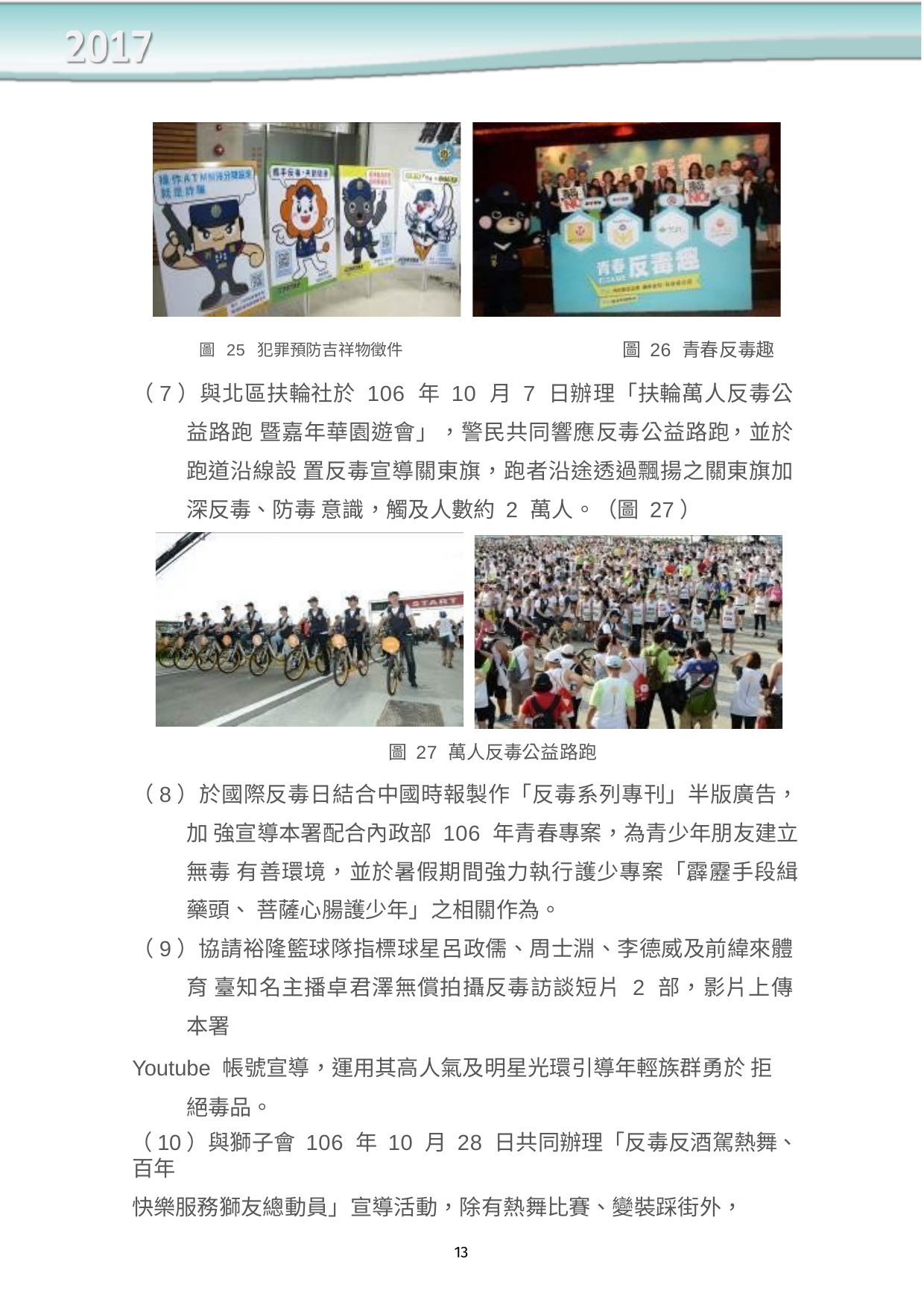

圖 25 犯罪預防吉祥物徵件	圖 26 青春反毒趣
（7）與北區扶輪社於 106 年 10 月 7 日辦理「扶輪萬人反毒公益路跑 暨嘉年華園遊會」，警民共同響應反毒公益路跑，並於跑道沿線設 置反毒宣導關東旗，跑者沿途透過飄揚之關東旗加深反毒、防毒 意識，觸及人數約 2 萬人。（圖 27）

圖 27 萬人反毒公益路跑
（8）於國際反毒日結合中國時報製作「反毒系列專刊」半版廣告，加 強宣導本署配合內政部 106 年青春專案，為青少年朋友建立無毒 有善環境，並於暑假期間強力執行護少專案「霹靂手段緝藥頭、 菩薩心腸護少年」之相關作為。
（9）協請裕隆籃球隊指標球星呂政儒、周士淵、李德威及前緯來體育 臺知名主播卓君澤無償拍攝反毒訪談短片 2 部，影片上傳本署
Youtube 帳號宣導，運用其高人氣及明星光環引導年輕族群勇於 拒絕毒品。
（10）與獅子會 106 年 10 月 28 日共同辦理「反毒反酒駕熱舞、百年
快樂服務獅友總動員」宣導活動，除有熱舞比賽、變裝踩街外，

13